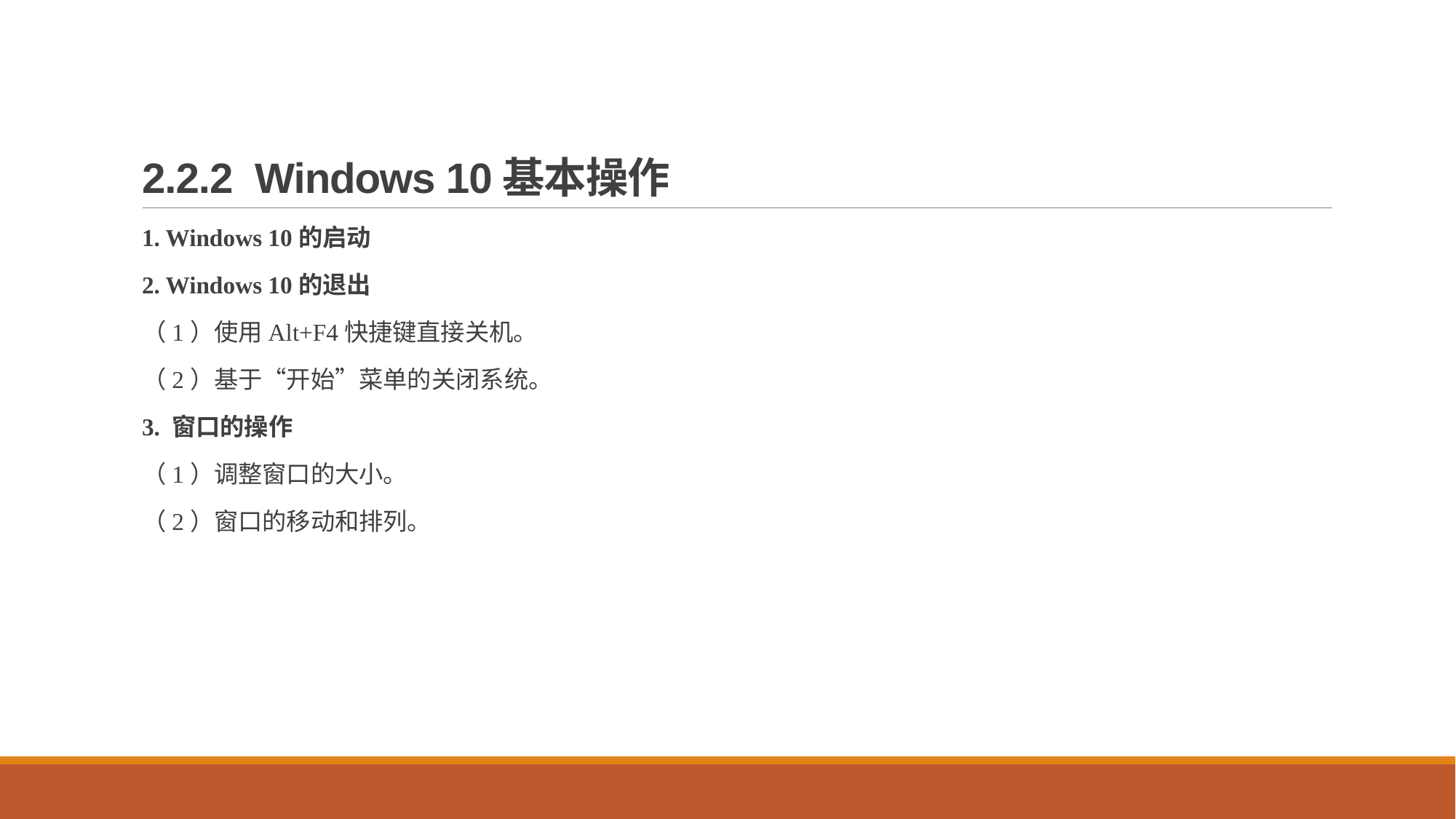

# 2.2.2  Windows 10基本操作
1. Windows 10的启动
2. Windows 10的退出
（1）使用Alt+F4快捷键直接关机。
（2）基于“开始”菜单的关闭系统。
3. 窗口的操作
（1）调整窗口的大小。
（2）窗口的移动和排列。